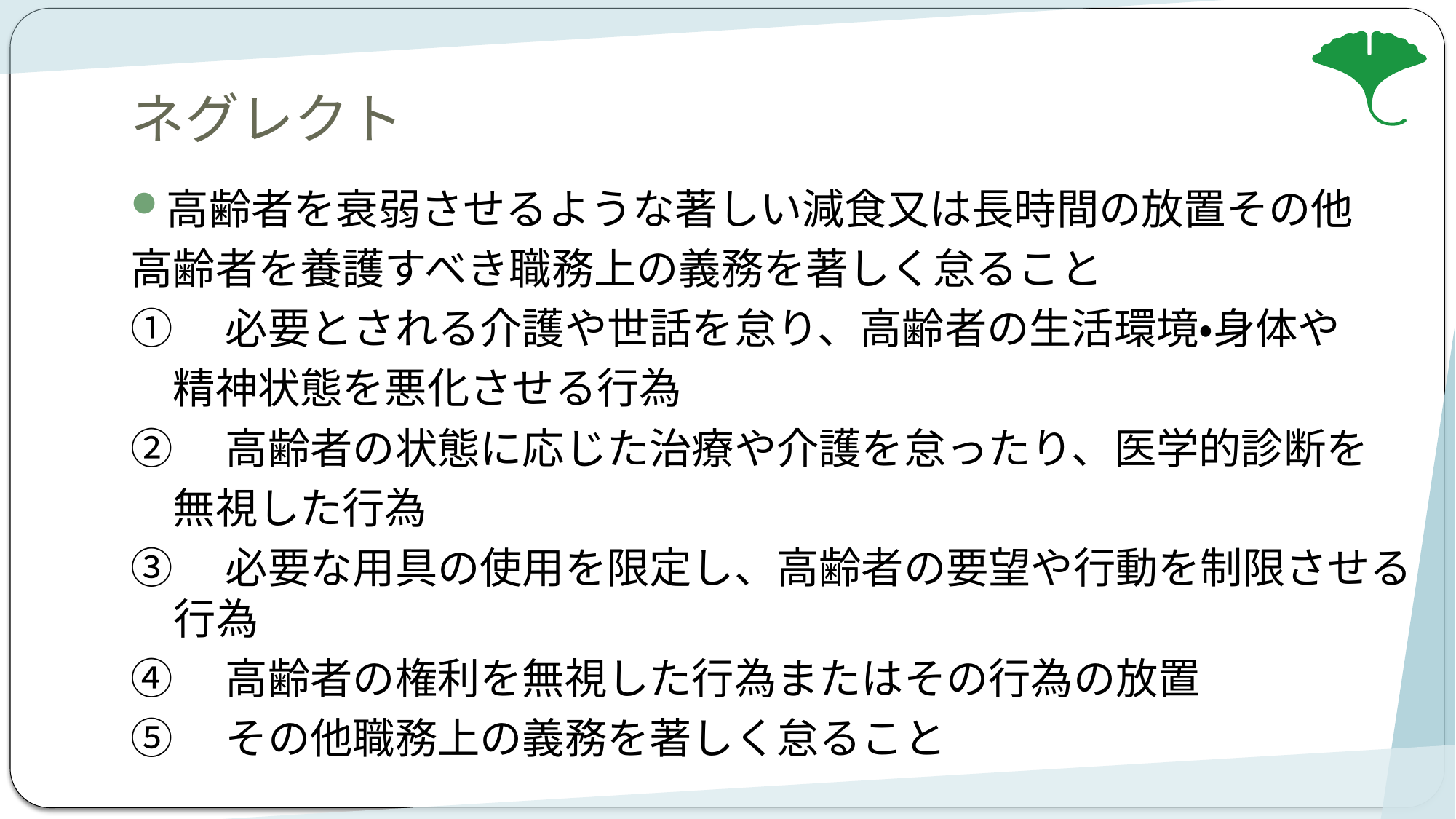

# ネグレクト

高齢者を衰弱させるような著しい減食又は長時間の放置その他
高齢者を養護すべき職務上の義務を著しく怠ること
①　必要とされる介護や世話を怠り、高齢者の生活環境・身体や
　精神状態を悪化させる行為
②　高齢者の状態に応じた治療や介護を怠ったり、医学的診断を
　無視した行為
③　必要な用具の使用を限定し、高齢者の要望や行動を制限させる行為
④　高齢者の権利を無視した行為またはその行為の放置
⑤　その他職務上の義務を著しく怠ること